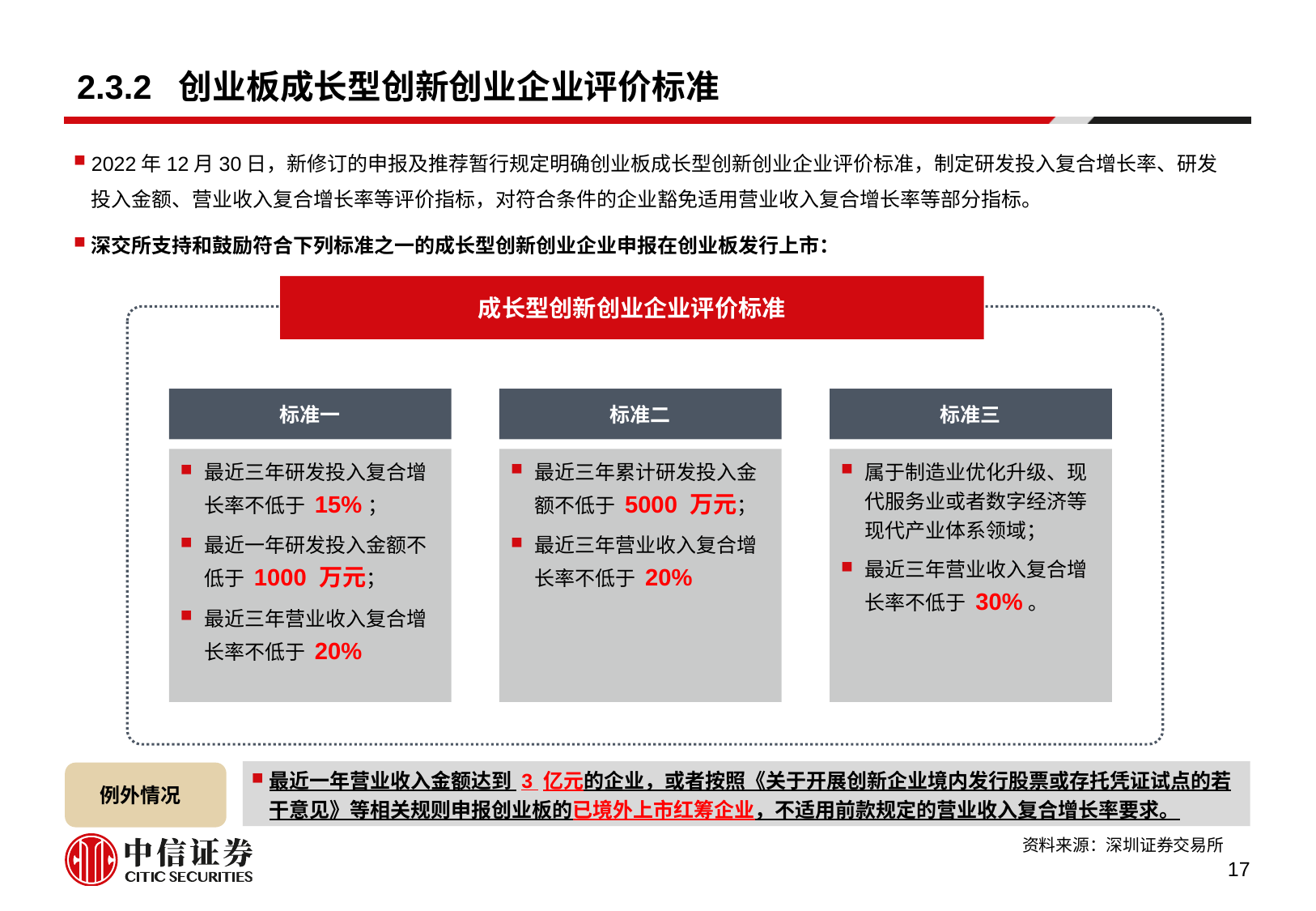

# 2.3.2  创业板成长型创新创业企业评价标准
2022年12月30日，新修订的申报及推荐暂行规定明确创业板成长型创新创业企业评价标准，制定研发投入复合增长率、研发投入金额、营业收入复合增长率等评价指标，对符合条件的企业豁免适用营业收入复合增长率等部分指标。
深交所支持和鼓励符合下列标准之一的成长型创新创业企业申报在创业板发行上市：
成长型创新创业企业评价标准

标准一
标准二
标准三
最近三年累计研发投入金额不低于 5000 万元；
最近三年营业收入复合增长率不低于 20%
属于制造业优化升级、现代服务业或者数字经济等现代产业体系领域；
最近三年营业收入复合增长率不低于 30%。
最近三年研发投入复合增长率不低于 15%；
最近一年研发投入金额不低于 1000 万元；
最近三年营业收入复合增长率不低于 20%
最近一年营业收入金额达到 3 亿元的企业，或者按照《关于开展创新企业境内发行股票或存托凭证试点的若干意见》等相关规则申报创业板的已境外上市红筹企业，不适用前款规定的营业收入复合增长率要求。
例外情况
资料来源：深圳证券交易所